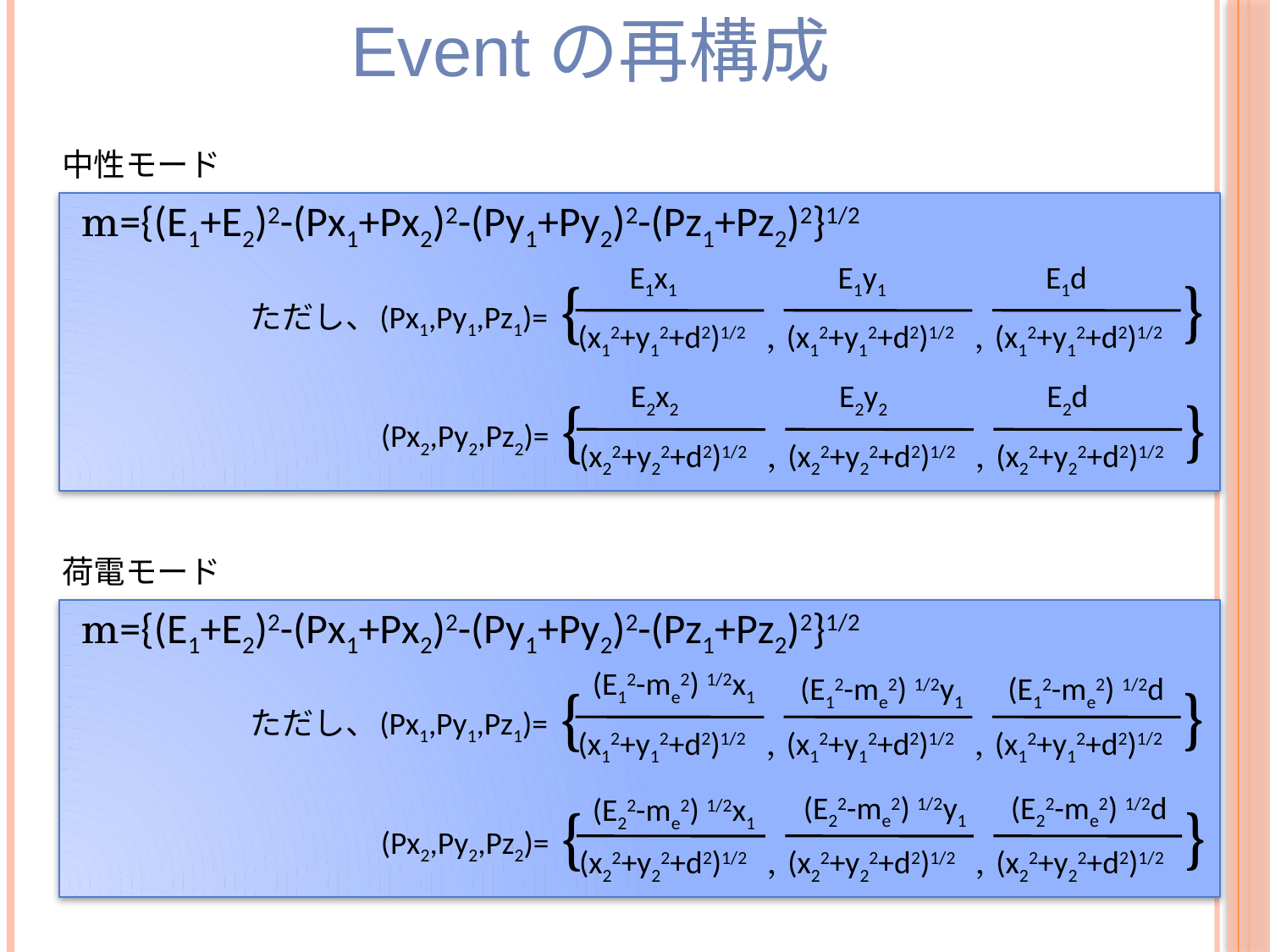

Eventの再構成
中性モード
m={(E1+E2)2-(Px1+Px2)2-(Py1+Py2)2-(Pz1+Pz2)2}1/2

E1x1
(x12+y12+d2)1/2
E1y1
(x12+y12+d2)1/2
E1d
(x12+y12+d2)1/2
}
{
(Px1,Py1,Pz1)=
,
,
ただし、
E2x2
(x22+y22+d2)1/2
E2y2
(x22+y22+d2)1/2
E2d
(x22+y22+d2)1/2
}
{
(Px2,Py2,Pz2)=
,
,
荷電モード
m={(E1+E2)2-(Px1+Px2)2-(Py1+Py2)2-(Pz1+Pz2)2}1/2

(E12-me2) 1/2x1
(x12+y12+d2)1/2
}
{
(Px1,Py1,Pz1)=
,
(x12+y12+d2)1/2
,
(x12+y12+d2)1/2
ただし、
}
{
(Px2,Py2,Pz2)=
(x22+y22+d2)1/2
,
(x22+y22+d2)1/2
,
(x22+y22+d2)1/2
(E12-me2) 1/2y1
(E12-me2) 1/2d
(E22-me2) 1/2y1
(E22-me2) 1/2d
(E22-me2) 1/2x1